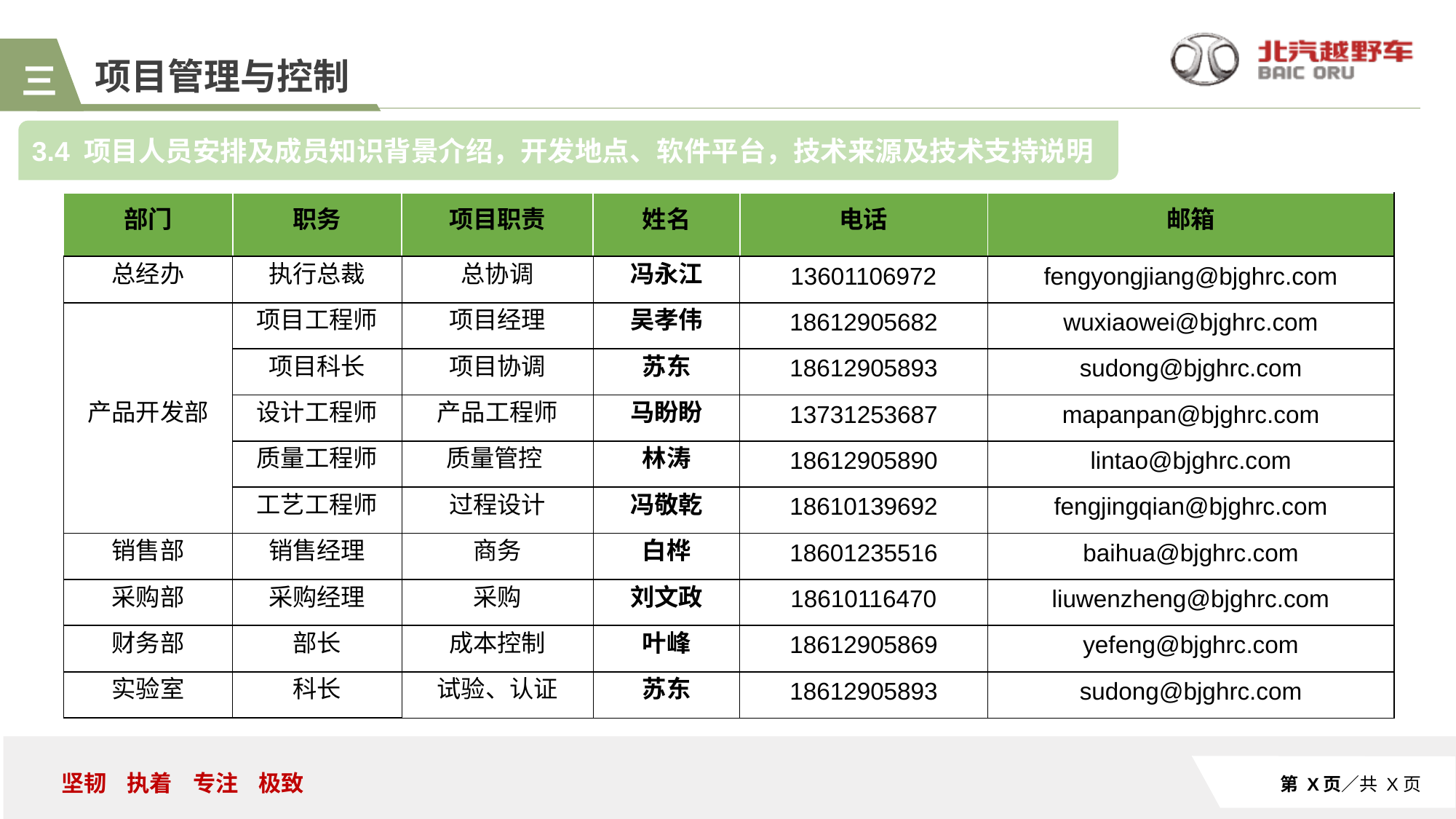

项目管理与控制
三
3.4 项目人员安排及成员知识背景介绍，开发地点、软件平台，技术来源及技术支持说明
| 部门 | 职务 | 项目职责 | 姓名 | 电话 | 邮箱 |
| --- | --- | --- | --- | --- | --- |
| 总经办 | 执行总裁 | 总协调 | 冯永江 | 13601106972 | fengyongjiang@bjghrc.com |
| 产品开发部 | 项目工程师 | 项目经理 | 吴孝伟 | 18612905682 | wuxiaowei@bjghrc.com |
|  | 项目科长 | 项目协调 | 苏东 | 18612905893 | sudong@bjghrc.com |
|  | 设计工程师 | 产品工程师 | 马盼盼 | 13731253687 | mapanpan@bjghrc.com |
|  | 质量工程师 | 质量管控 | 林涛 | 18612905890 | lintao@bjghrc.com |
|  | 工艺工程师 | 过程设计 | 冯敬乾 | 18610139692 | fengjingqian@bjghrc.com |
| 销售部 | 销售经理 | 商务 | 白桦 | 18601235516 | baihua@bjghrc.com |
| 采购部 | 采购经理 | 采购 | 刘文政 | 18610116470 | liuwenzheng@bjghrc.com |
| 财务部 | 部长 | 成本控制 | 叶峰 | 18612905869 | yefeng@bjghrc.com |
| 实验室 | 科长 | 试验、认证 | 苏东 | 18612905893 | sudong@bjghrc.com |
第 X页／共 X页